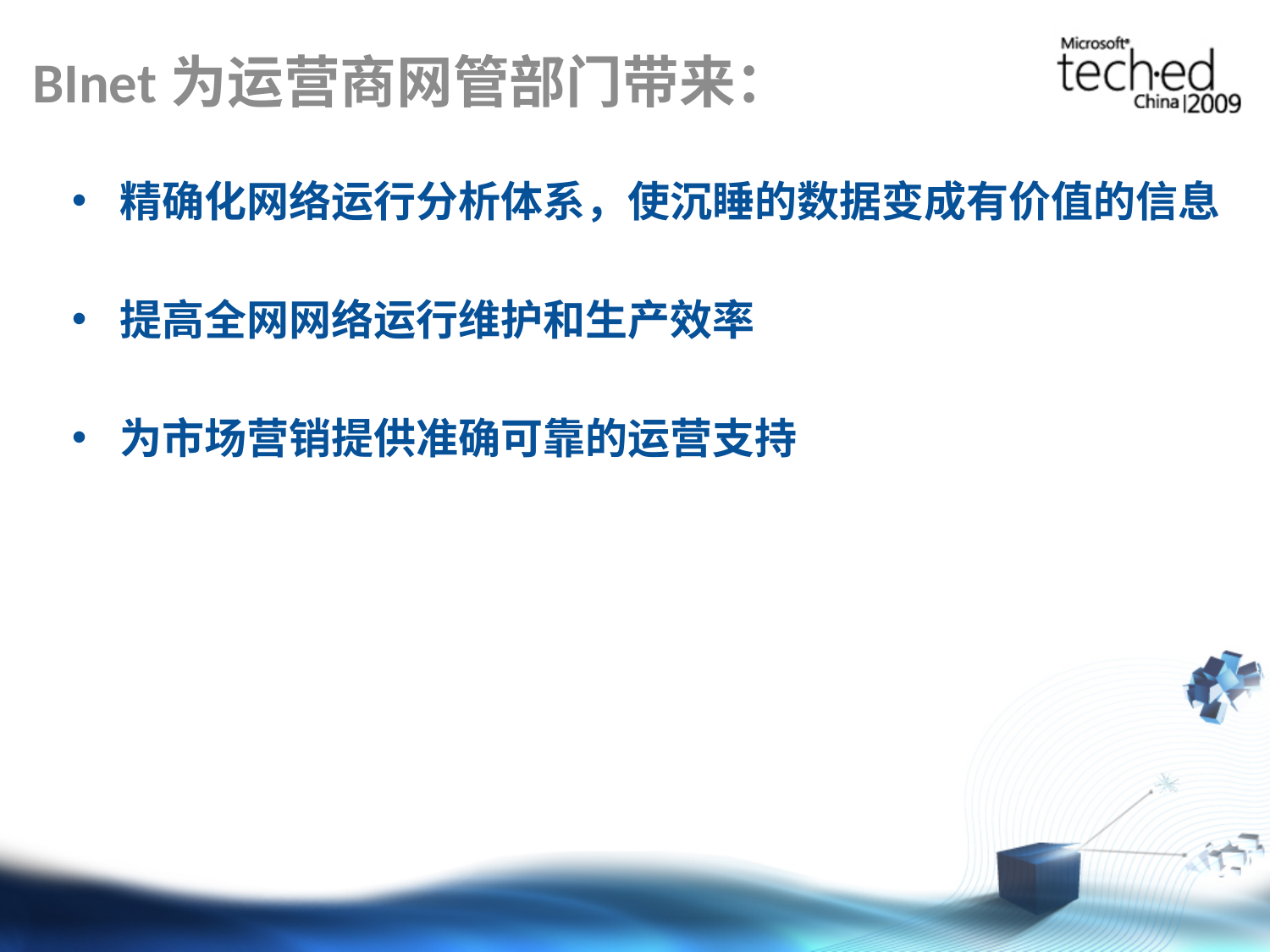

# BInet为运营商网管部门带来：
精确化网络运行分析体系，使沉睡的数据变成有价值的信息

提高全网网络运行维护和生产效率

为市场营销提供准确可靠的运营支持